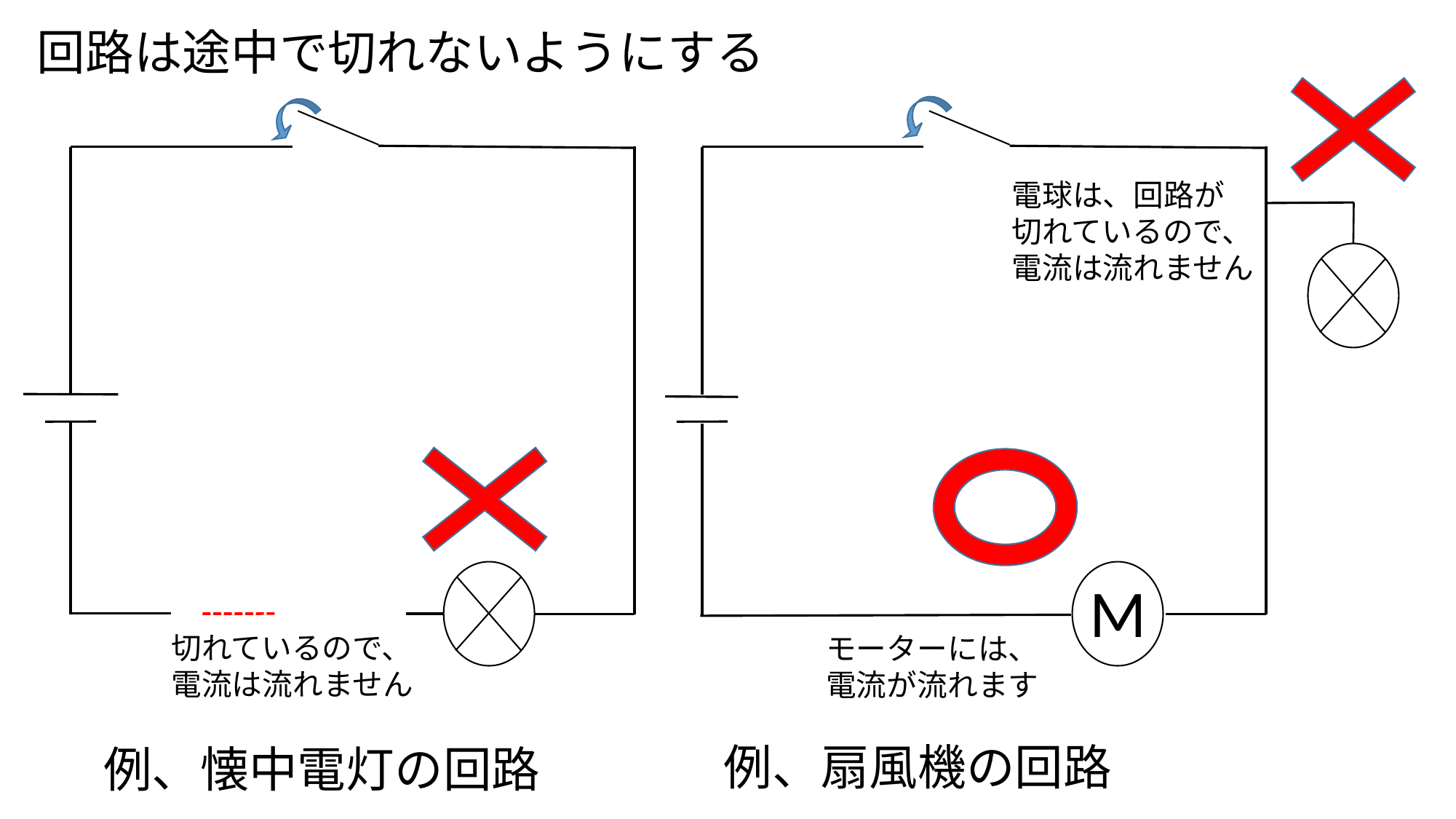

回路は途中で切れないようにする

M
電球は、回路が
切れているので、
電流は流れません

切れているので、
電流は流れません
モーターには、
電流が流れます
例、扇風機の回路
例、懐中電灯の回路